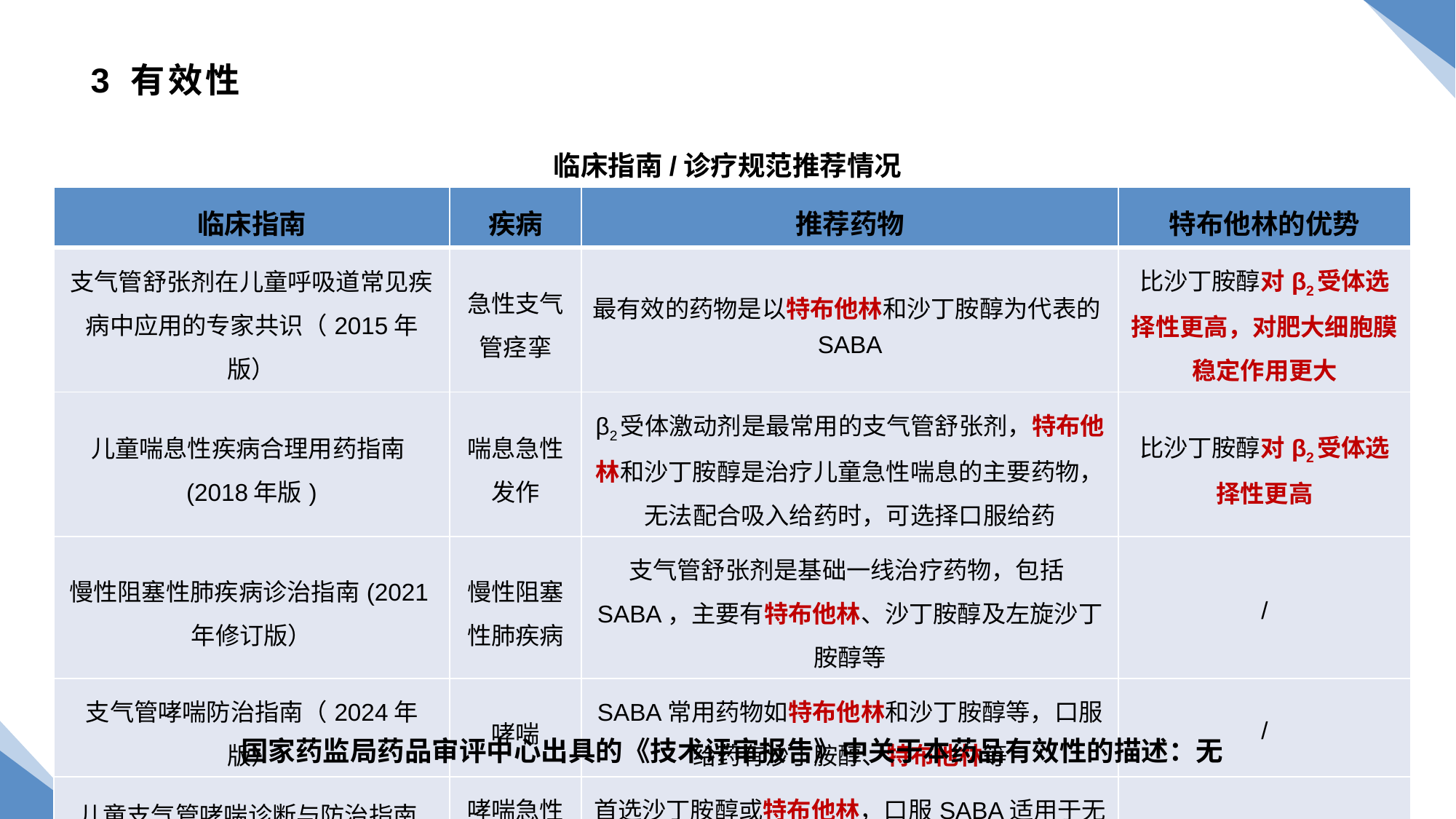

# 3 有效性
临床指南/诊疗规范推荐情况
| 临床指南 | 疾病 | 推荐药物 | 特布他林的优势 |
| --- | --- | --- | --- |
| 支气管舒张剂在儿童呼吸道常见疾病中应用的专家共识（2015年版） | 急性支气管痉挛 | 最有效的药物是以特布他林和沙丁胺醇为代表的SABA | 比沙丁胺醇对β2受体选择性更高，对肥大细胞膜稳定作用更大 |
| 儿童喘息性疾病合理用药指南(2018年版) | 喘息急性发作 | β2受体激动剂是最常用的支气管舒张剂，特布他林和沙丁胺醇是治疗儿童急性喘息的主要药物，无法配合吸入给药时，可选择口服给药 | 比沙丁胺醇对β2受体选择性更高 |
| 慢性阻塞性肺疾病诊治指南(2021年修订版） | 慢性阻塞性肺疾病 | 支气管舒张剂是基础一线治疗药物，包括SABA，主要有特布他林、沙丁胺醇及左旋沙丁胺醇等 | / |
| 支气管哮喘防治指南（2024年版） | 哮喘 | SABA常用药物如特布他林和沙丁胺醇等，口服给药有沙丁胺醇、特布他林等 | / |
| 儿童支气管哮喘诊断与防治指南(2025) | 哮喘急性发作 | 首选沙丁胺醇或特布他林，口服SABA适用于无法吸入的年幼儿童 | / |

国家药监局药品审评中心出具的《技术评审报告》中关于本药品有效性的描述：无